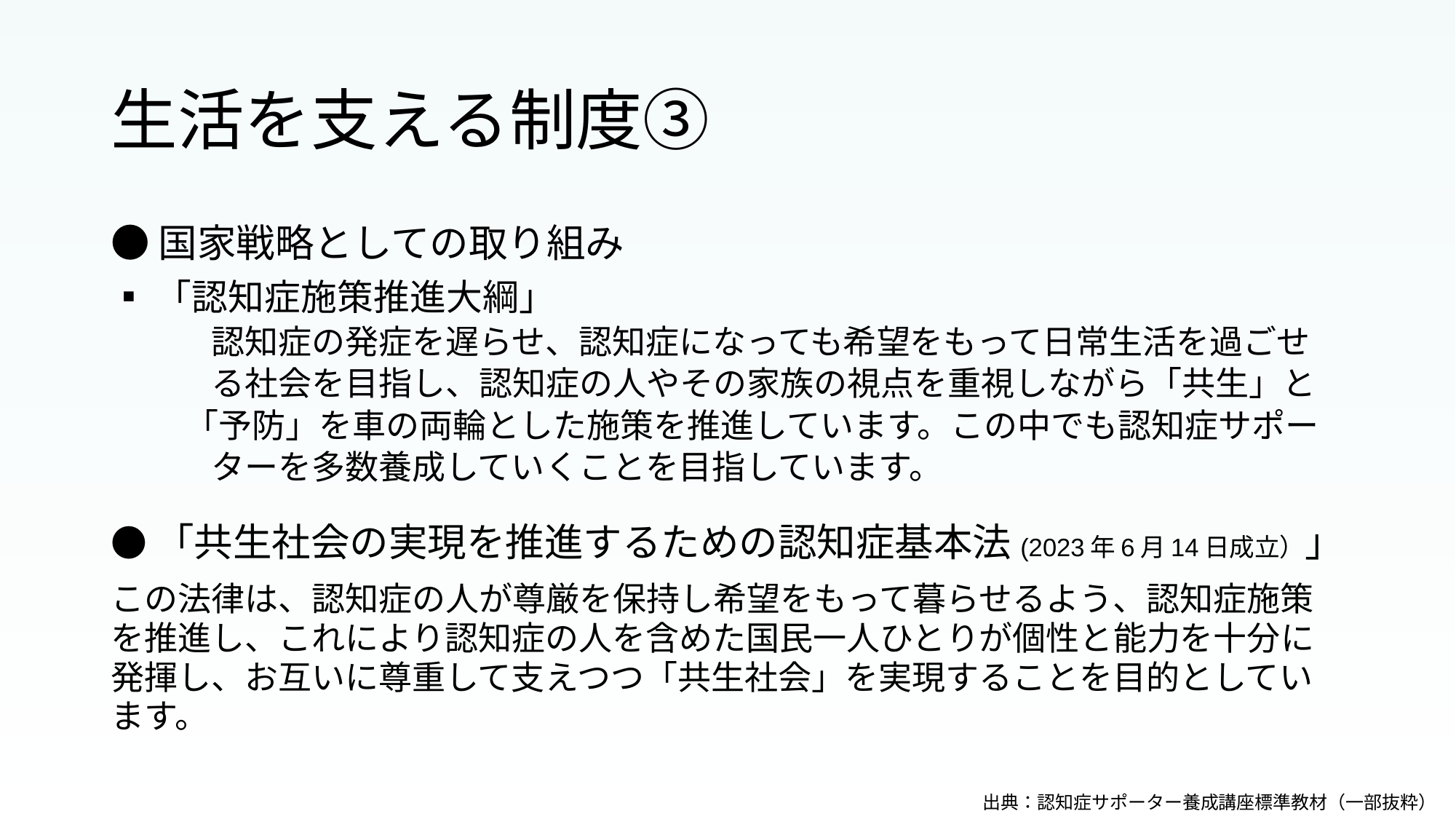

# 生活を支える制度③
●国家戦略としての取り組み
▪「認知症施策推進大綱」
　　　認知症の発症を遅らせ、認知症になっても希望をもって日常生活を過ごせ
　　　る社会を目指し、認知症の人やその家族の視点を重視しながら「共生」と
　　 「予防」を車の両輪とした施策を推進しています。この中でも認知症サポー
　　　ターを多数養成していくことを目指しています。

●「共生社会の実現を推進するための認知症基本法(2023年6月14日成立）」
この法律は、認知症の人が尊厳を保持し希望をもって暮らせるよう、認知症施策を推進し、これにより認知症の人を含めた国民一人ひとりが個性と能力を十分に発揮し、お互いに尊重して支えつつ「共生社会」を実現することを目的としています。
出典：認知症サポーター養成講座標準教材（一部抜粋）